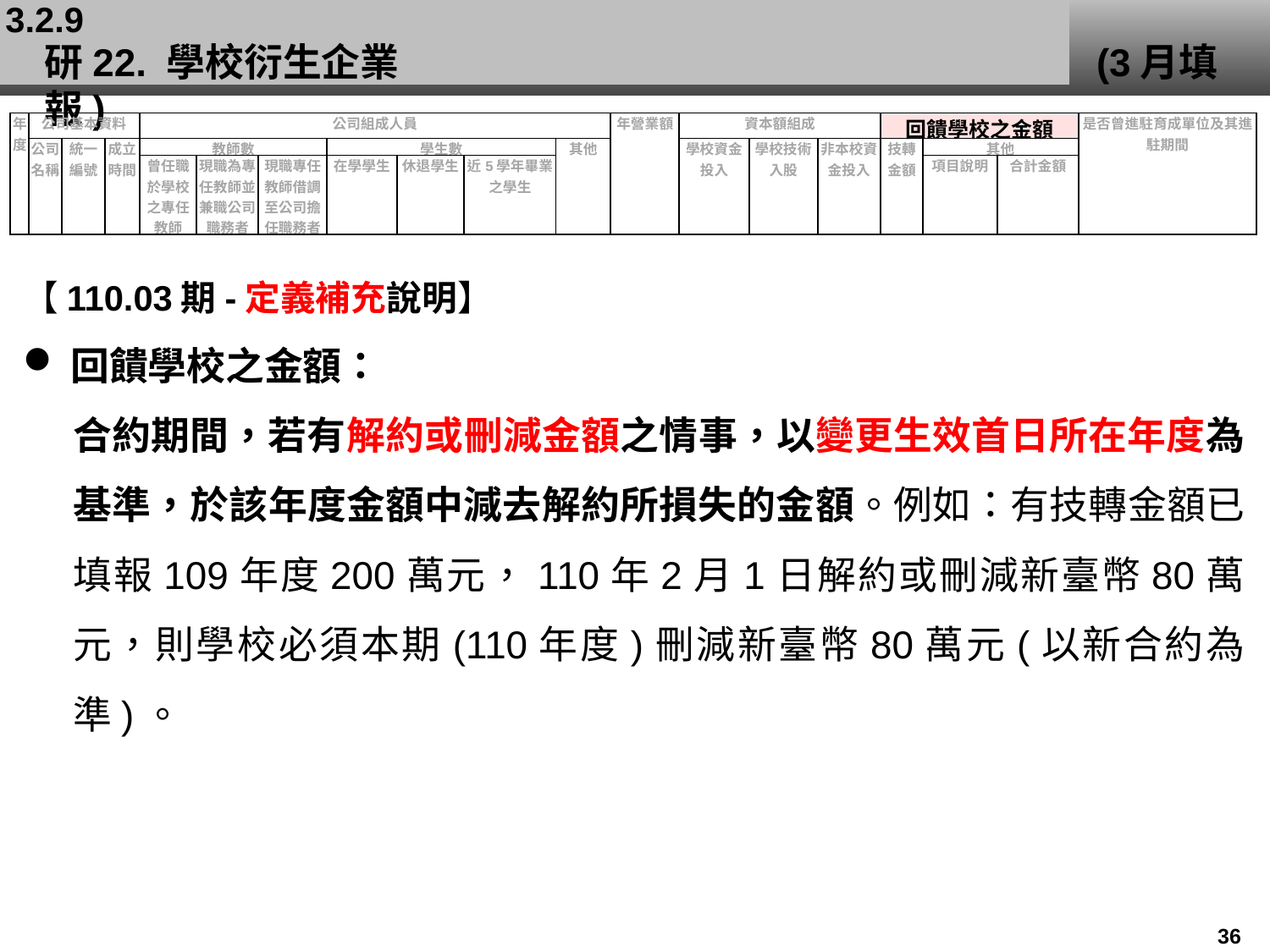

3.2.9
# 研22. 學校衍生企業						   (3月填報)
| 年度 | 公司基本資料 |  |  | 公司組成人員 |  |  |  |  |  |  | 年營業額 | 資本額組成 |  |  | 回饋學校之金額 |  |  | 是否曾進駐育成單位及其進駐期間 |
| --- | --- | --- | --- | --- | --- | --- | --- | --- | --- | --- | --- | --- | --- | --- | --- | --- | --- | --- |
|  | 公司名稱 | 統一編號 | 成立時間 | 教師數 |  |  | 學生數 |  |  | 其他 |  | 學校資金投入 | 學校技術入股 | 非本校資金投入 | 技轉金額 | 其他 |  |  |
|  |  |  |  | 曾任職於學校之專任教師 | 現職為專任教師並兼職公司職務者 | 現職專任教師借調至公司擔任職務者 | 在學學生 | 休退學生 | 近5學年畢業之學生 |  |  |  |  |  |  | 項目說明 | 合計金額 |  |
【110.03期-定義補充說明】
回饋學校之金額：
合約期間，若有解約或刪減金額之情事，以變更生效首日所在年度為基準，於該年度金額中減去解約所損失的金額。例如：有技轉金額已填報109年度200萬元，110年2月1日解約或刪減新臺幣80萬元，則學校必須本期(110年度)刪減新臺幣80萬元(以新合約為準)。